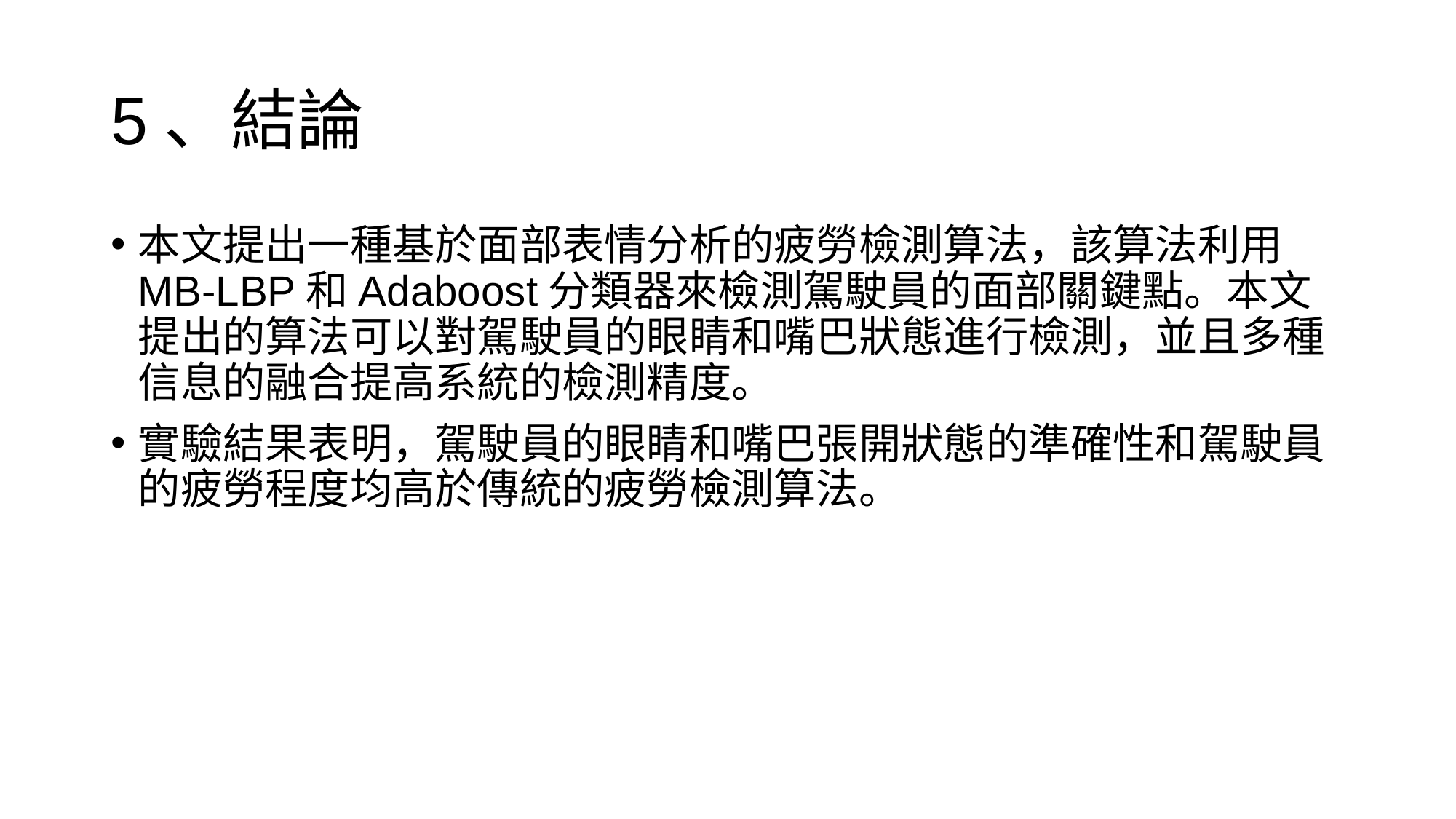

# 5、結論
本文提出一種基於面部表情分析的疲勞檢測算法，該算法利用MB-LBP和Adaboost分類器來檢測駕駛員的面部關鍵點。本文提出的算法可以對駕駛員的眼睛和嘴巴狀態進行檢測，並且多種信息的融合提高系統的檢測精度。
實驗結果表明，駕駛員的眼睛和嘴巴張開狀態的準確性和駕駛員的疲勞程度均高於傳統的疲勞檢測算法。